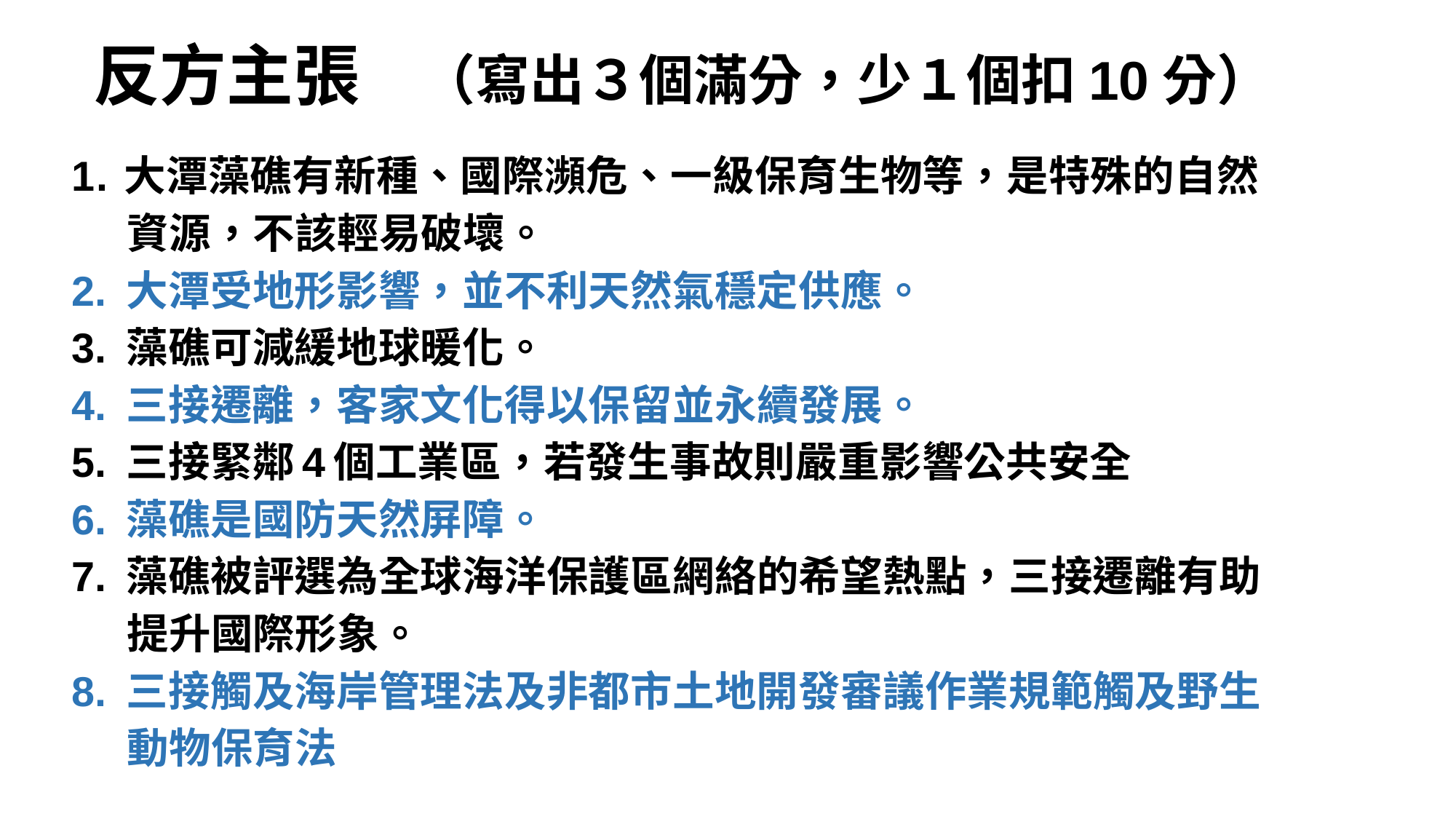

# 反方主張    （寫出３個滿分，少１個扣10分）
大潭藻礁有新種、國際瀕危、一級保育生物等，是特殊的自然
     資源，不該輕易破壞。
2. 大潭受地形影響，並不利天然氣穩定供應。
3. 藻礁可減緩地球暖化。
4. 三接遷離，客家文化得以保留並永續發展。
5. 三接緊鄰4個工業區，若發生事故則嚴重影響公共安全
6. 藻礁是國防天然屏障。
7. 藻礁被評選為全球海洋保護區網絡的希望熱點，三接遷離有助
     提升國際形象。
8. 三接觸及海岸管理法及非都市土地開發審議作業規範觸及野生
     動物保育法